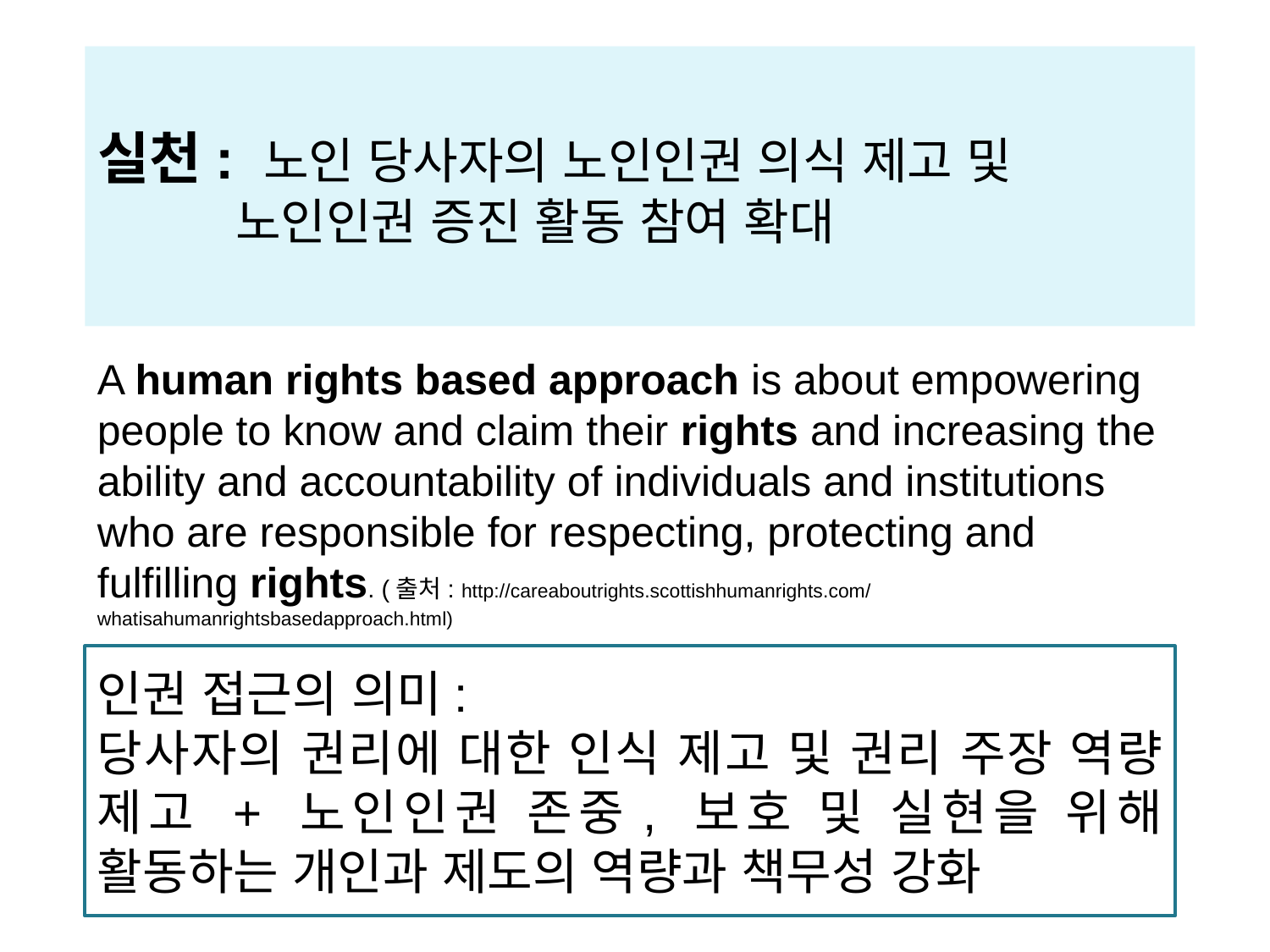

# 실천: 노인 당사자의 노인인권 의식 제고 및 노인인권 증진 활동 참여 확대
A human rights based approach is about empowering people to know and claim their rights and increasing the ability and accountability of individuals and institutions who are responsible for respecting, protecting and fulfilling rights. (출처: http://careaboutrights.scottishhumanrights.com/whatisahumanrightsbasedapproach.html)
인권 접근의 의미:
당사자의 권리에 대한 인식 제고 및 권리 주장 역량 제고 + 노인인권 존중, 보호 및 실현을 위해 활동하는 개인과 제도의 역량과 책무성 강화